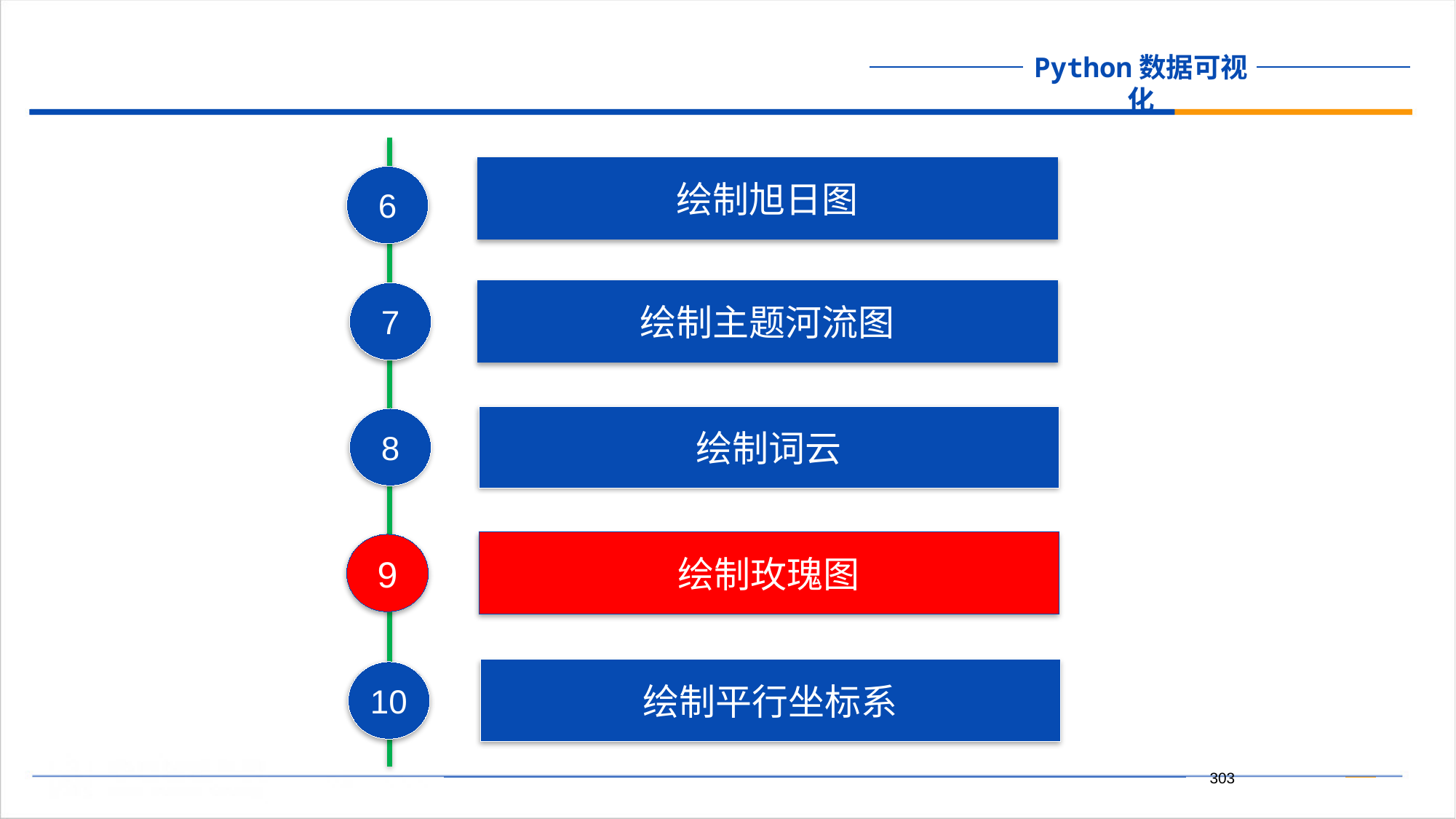

绘制旭日图
6
绘制主题河流图
7
绘制词云
8
绘制玫瑰图
9
绘制平行坐标系
10